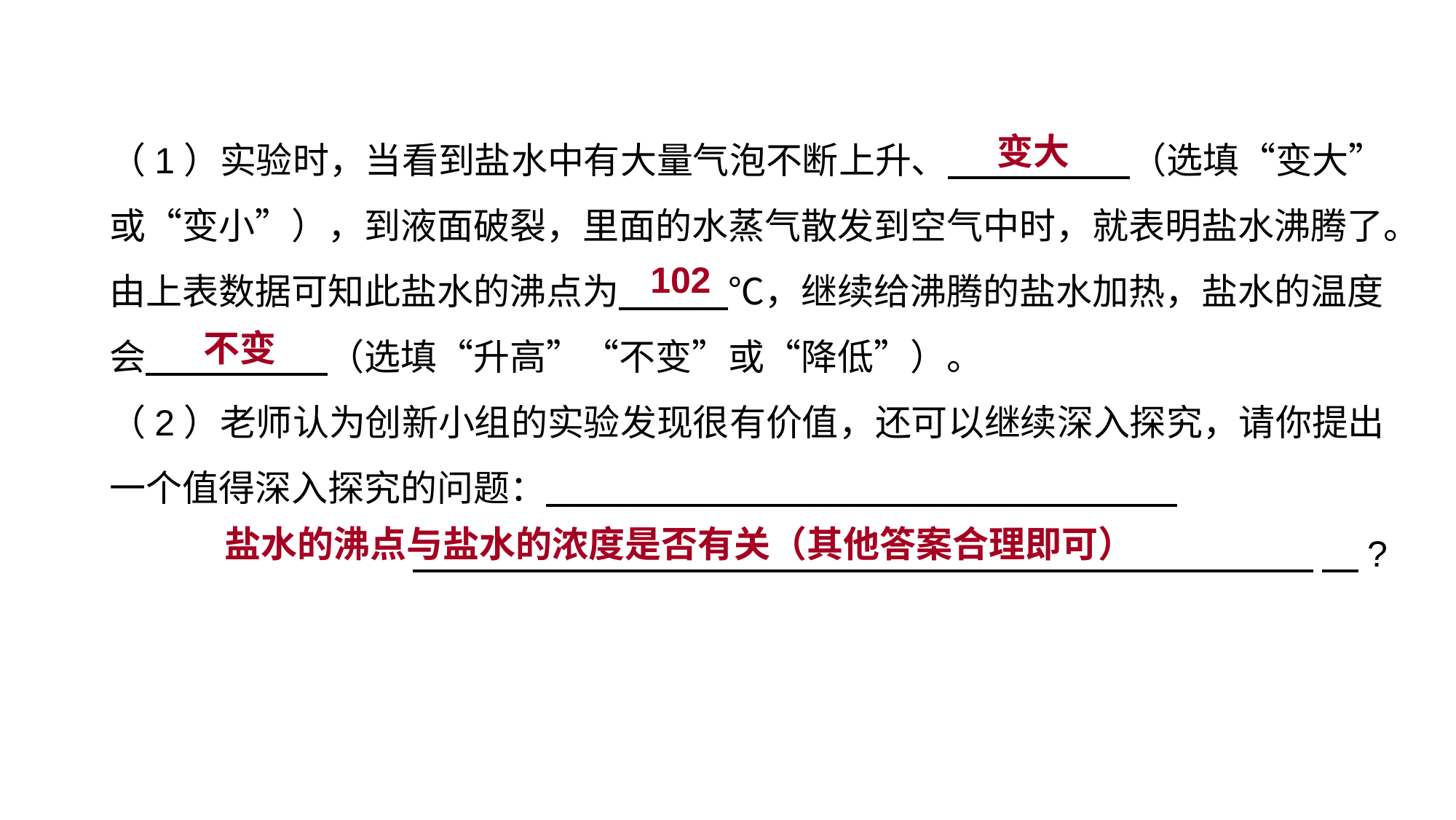

变大
（1）实验时，当看到盐水中有大量气泡不断上升、　　　　　（选填“变大”或“变小”），到液面破裂，里面的水蒸气散发到空气中时，就表明盐水沸腾了。由上表数据可知此盐水的沸点为　　　℃，继续给沸腾的盐水加热，盐水的温度会　　　　　（选填“升高”“不变”或“降低”）。
（2）老师认为创新小组的实验发现很有价值，还可以继续深入探究，请你提出一个值得深入探究的问题：
                                                                                                              　?
真题回顾 把握考向
102
不变
盐水的沸点与盐水的浓度是否有关（其他答案合理即可）